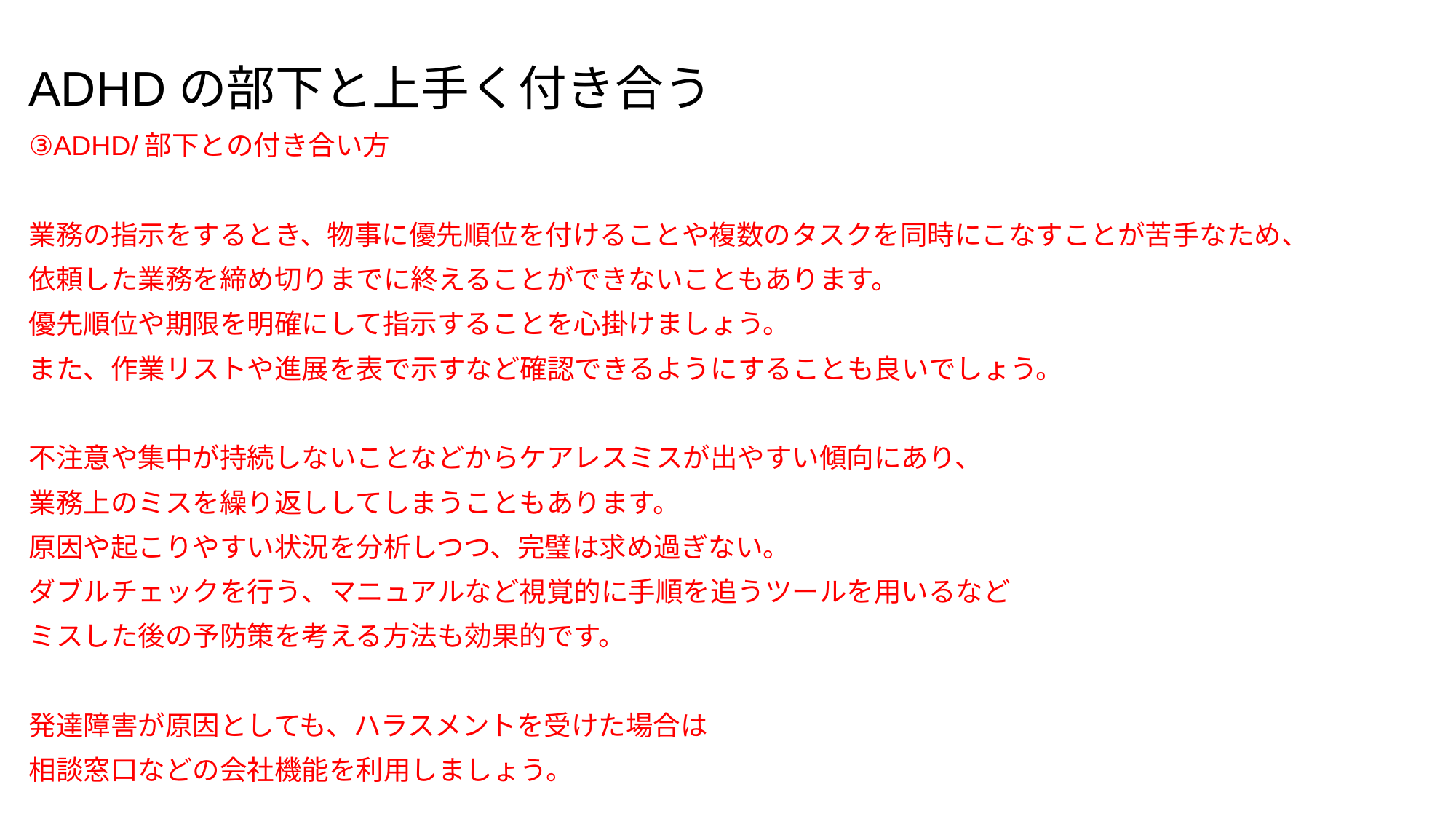

ADHDの部下と上手く付き合う

③ADHD/部下との付き合い方

業務の指示をするとき、物事に優先順位を付けることや複数のタスクを同時にこなすことが苦手なため、
依頼した業務を締め切りまでに終えることができないこともあります。
優先順位や期限を明確にして指示することを心掛けましょう。
また、作業リストや進展を表で示すなど確認できるようにすることも良いでしょう。

不注意や集中が持続しないことなどからケアレスミスが出やすい傾向にあり、
業務上のミスを繰り返ししてしまうこともあります。
原因や起こりやすい状況を分析しつつ、完璧は求め過ぎない。
ダブルチェックを行う、マニュアルなど視覚的に手順を追うツールを用いるなど
ミスした後の予防策を考える方法も効果的です。

発達障害が原因としても、ハラスメントを受けた場合は
相談窓口などの会社機能を利用しましょう。